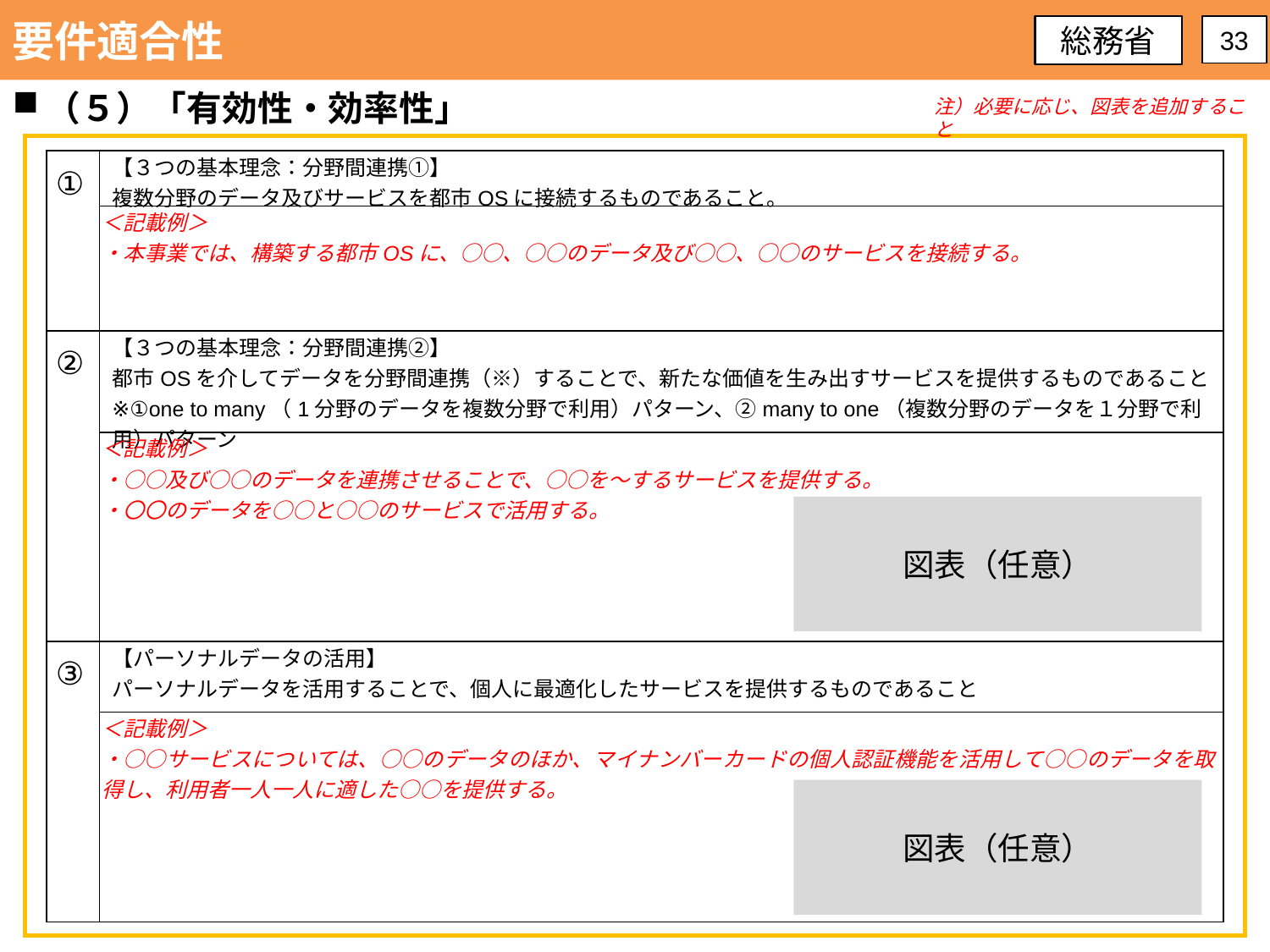

要件適合性
総務省
33
（５）「有効性・効率性」
注）必要に応じ、図表を追加すること

| ① | 【３つの基本理念：分野間連携①】 複数分野のデータ及びサービスを都市OSに接続するものであること。 |
| --- | --- |
|  | ＜記載例＞ ・本事業では、構築する都市OSに、○○、○○のデータ及び○○、○○のサービスを接続する。 |
| ② | 【３つの基本理念：分野間連携②】 都市OSを介してデータを分野間連携（※）することで、新たな価値を生み出すサービスを提供するものであること ※①one to many（1分野のデータを複数分野で利用）パターン、②many to one（複数分野のデータを１分野で利用）パターン |
|  | ＜記載例＞ ・○○及び○○のデータを連携させることで、○○を～するサービスを提供する。 ・〇〇のデータを○○と○○のサービスで活用する。 |
| ③ | 【パーソナルデータの活用】 パーソナルデータを活用することで、個人に最適化したサービスを提供するものであること |
|  | ＜記載例＞ ・○○サービスについては、○○のデータのほか、マイナンバーカードの個人認証機能を活用して○○のデータを取得し、利用者一人一人に適した○○を提供する。 |
図表（任意）
図表（任意）